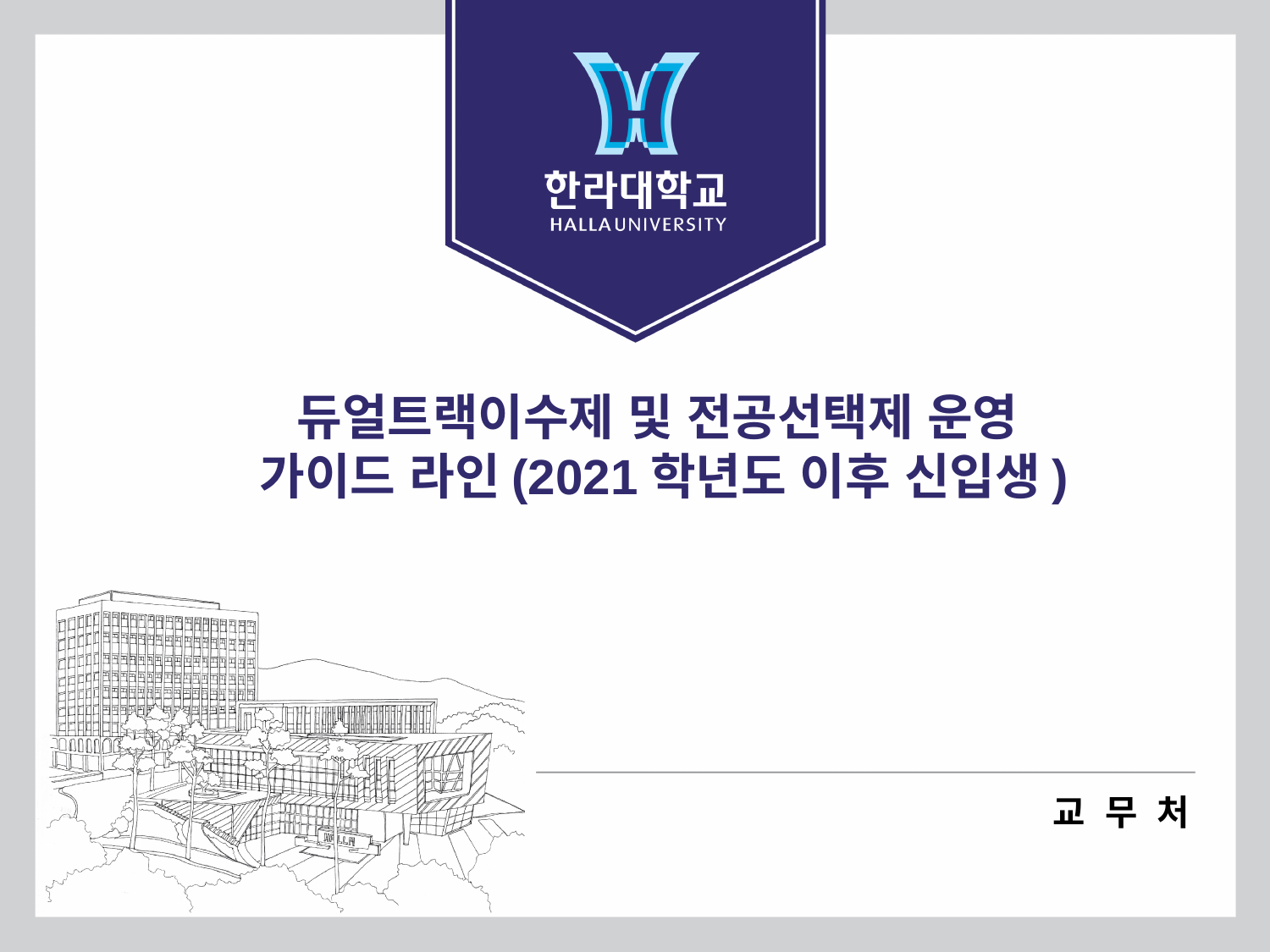

듀얼트랙이수제 및 전공선택제 운영
가이드 라인(2021학년도 이후 신입생)
교   무   처